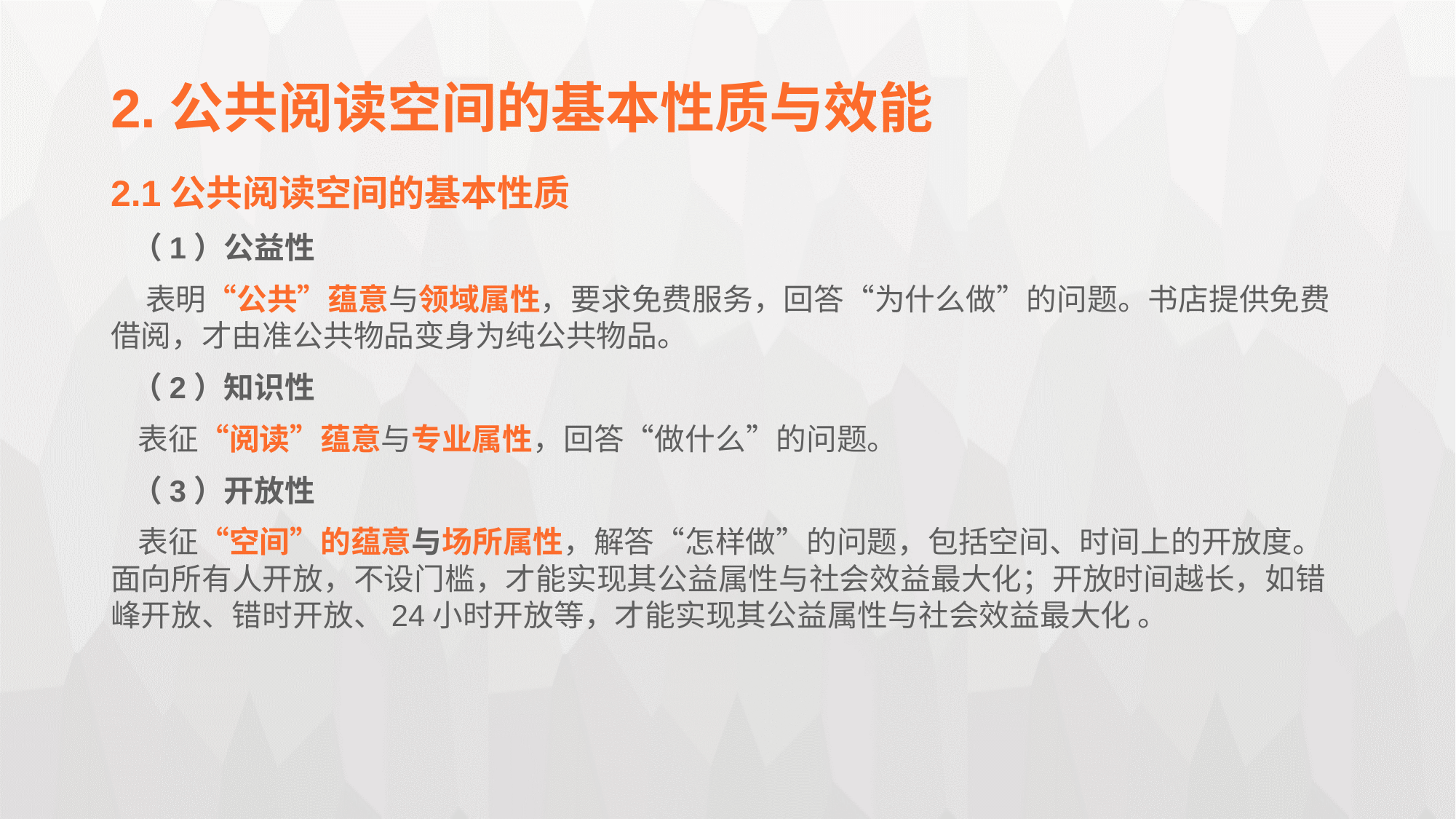

2.公共阅读空间的基本性质与效能
2.1公共阅读空间的基本性质
  （1）公益性
    表明“公共”蕴意与领域属性，要求免费服务，回答“为什么做”的问题。书店提供免费借阅，才由准公共物品变身为纯公共物品。
  （2）知识性
   表征“阅读”蕴意与专业属性，回答“做什么”的问题。
  （3）开放性
   表征“空间”的蕴意与场所属性，解答“怎样做”的问题，包括空间、时间上的开放度。面向所有人开放，不设门槛，才能实现其公益属性与社会效益最大化；开放时间越长，如错峰开放、错时开放、24小时开放等，才能实现其公益属性与社会效益最大化 。